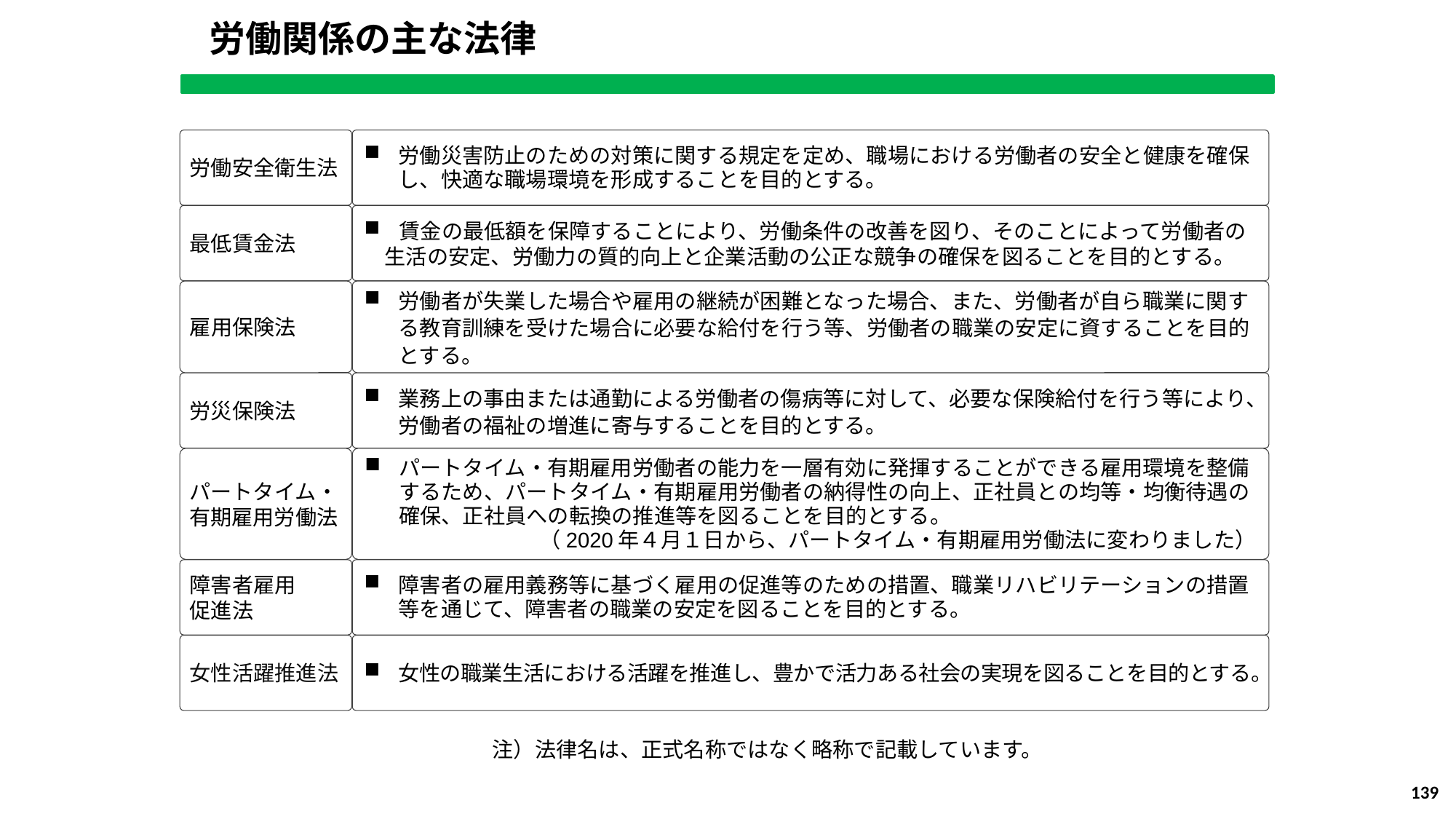

労働関係の主な法律

労働安全衛生法
労働災害防止のための対策に関する規定を定め、職場における労働者の安全と健康を確保し、快適な職場環境を形成することを目的とする。
最低賃金法
  賃金の最低額を保障することにより、労働条件の改善を図り、そのことによって労働者の生活の安定、労働力の質的向上と企業活動の公正な競争の確保を図ることを目的とする。
雇用保険法
労働者が失業した場合や雇用の継続が困難となった場合、また、労働者が自ら職業に関する教育訓練を受けた場合に必要な給付を行う等、労働者の職業の安定に資することを目的とする。
労災保険法
業務上の事由または通勤による労働者の傷病等に対して、必要な保険給付を行う等により、労働者の福祉の増進に寄与することを目的とする。
パートタイム・
有期雇用労働法
パートタイム・有期雇用労働者の能力を一層有効に発揮することができる雇用環境を整備するため、パートタイム・有期雇用労働者の納得性の向上、正社員との均等・均衡待遇の確保、正社員への転換の推進等を図ることを目的とする。
（2020年４月１日から、パートタイム・有期雇用労働法に変わりました）
障害者雇用
促進法
障害者の雇用義務等に基づく雇用の促進等のための措置、職業リハビリテーションの措置等を通じて、障害者の職業の安定を図ることを目的とする。
女性活躍推進法
女性の職業生活における活躍を推進し、豊かで活力ある社会の実現を図ることを目的とする。
注）法律名は、正式名称ではなく略称で記載しています。
139